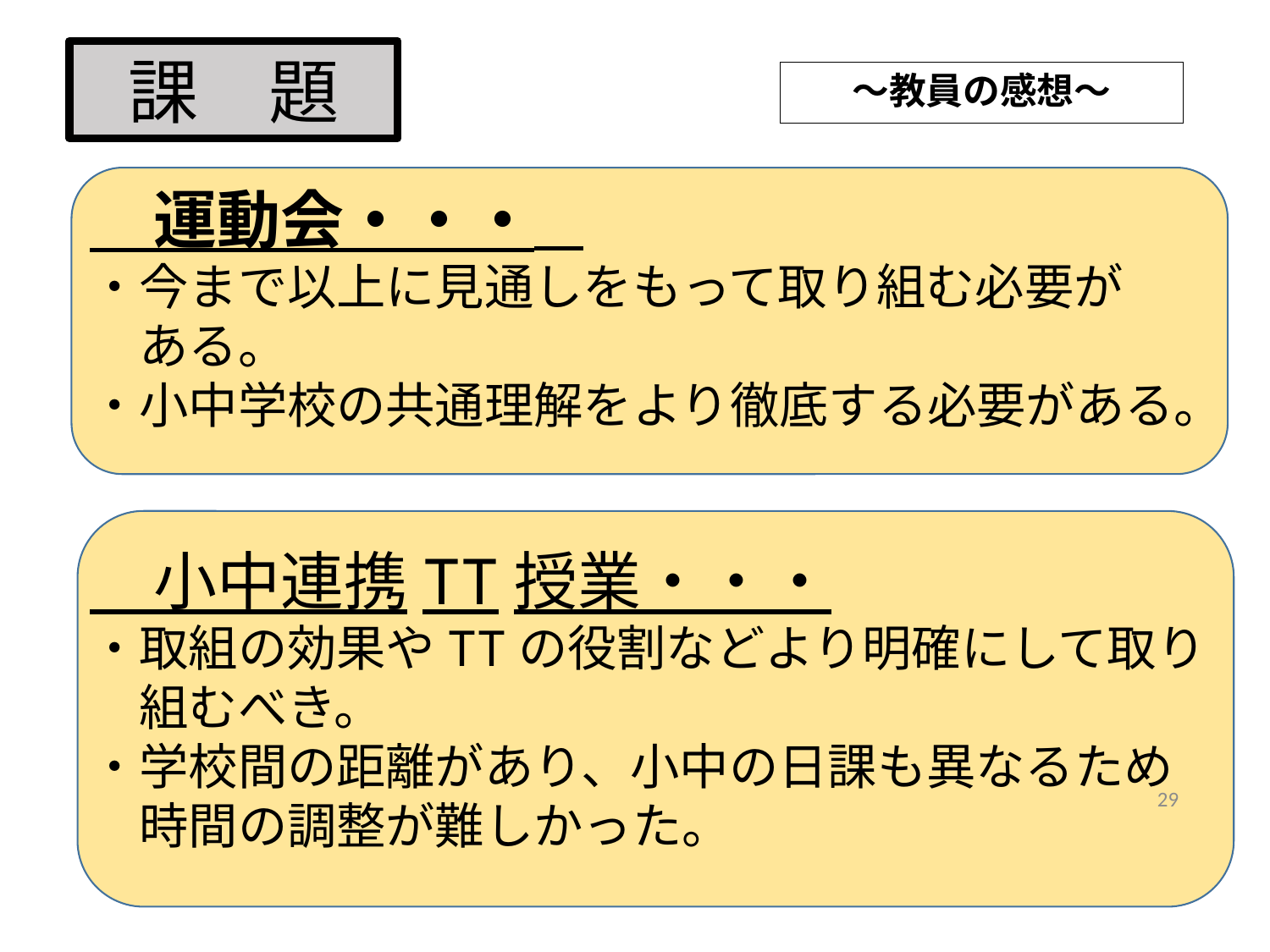

課　題
～教員の感想～

　運動会・・・
・今まで以上に見通しをもって取り組む必要が
　ある。
・小中学校の共通理解をより徹底する必要がある。

　小中連携TT授業・・・
・取組の効果やTTの役割などより明確にして取り
　組むべき。
・学校間の距離があり、小中の日課も異なるため
　時間の調整が難しかった。
29